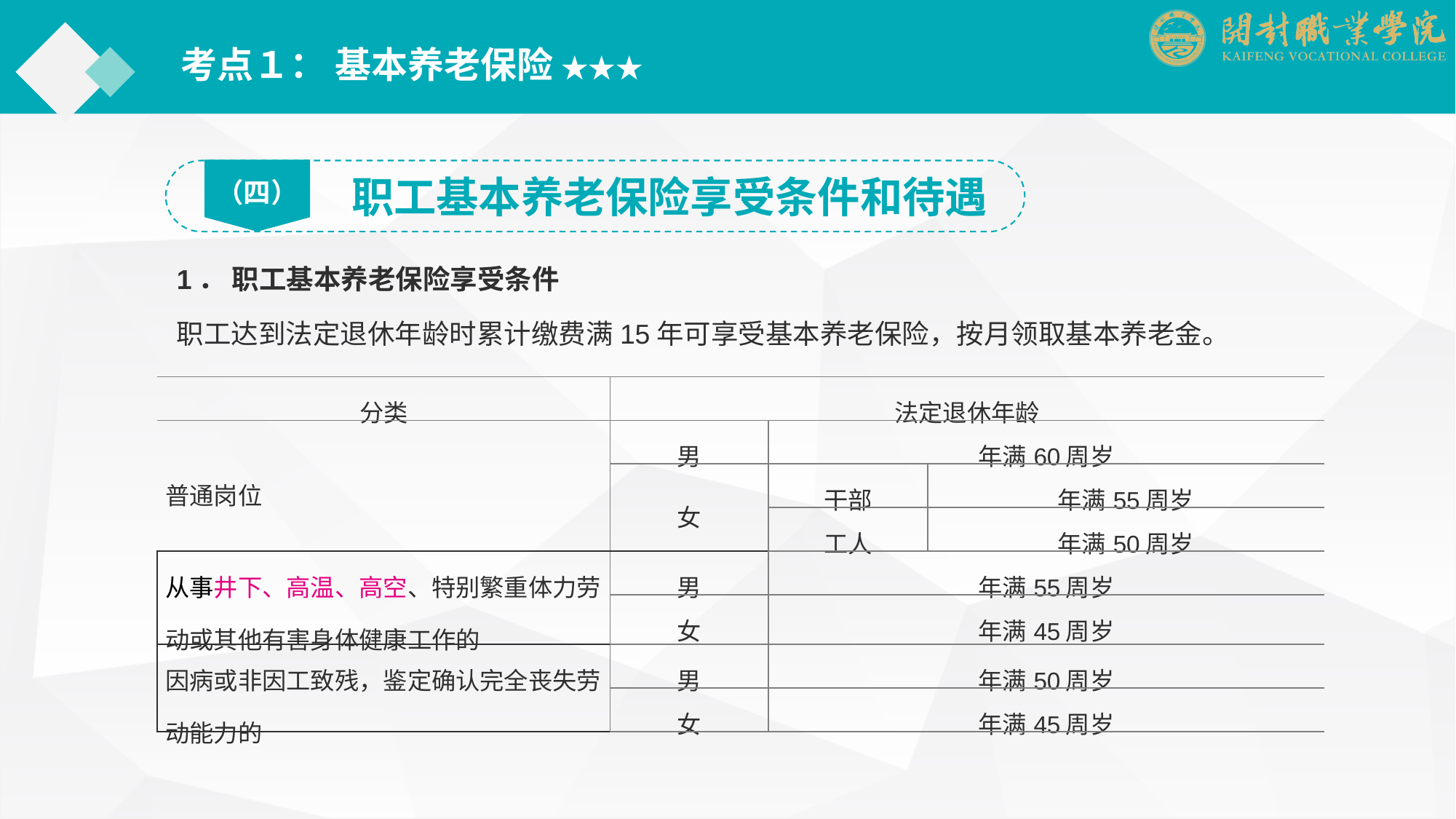

考点１： 基本养老保险 ★★★
（四）

职工基本养老保险享受条件和待遇
1． 职工基本养老保险享受条件
职工达到法定退休年龄时累计缴费满15年可享受基本养老保险，按月领取基本养老金。
| 分类 | 法定退休年龄 |  |  |
| --- | --- | --- | --- |
| 普通岗位 | 男 | 年满60周岁 |  |
|  | 女 | 干部 | 年满55周岁 |
|  |  | 工人 | 年满50周岁 |
| 从事井下、高温、高空、特别繁重体力劳动或其他有害身体健康工作的 | 男 | 年满55周岁 |  |
|  | 女 | 年满45周岁 |  |
| 因病或非因工致残，鉴定确认完全丧失劳动能力的 | 男 | 年满50周岁 |  |
|  | 女 | 年满45周岁 |  |